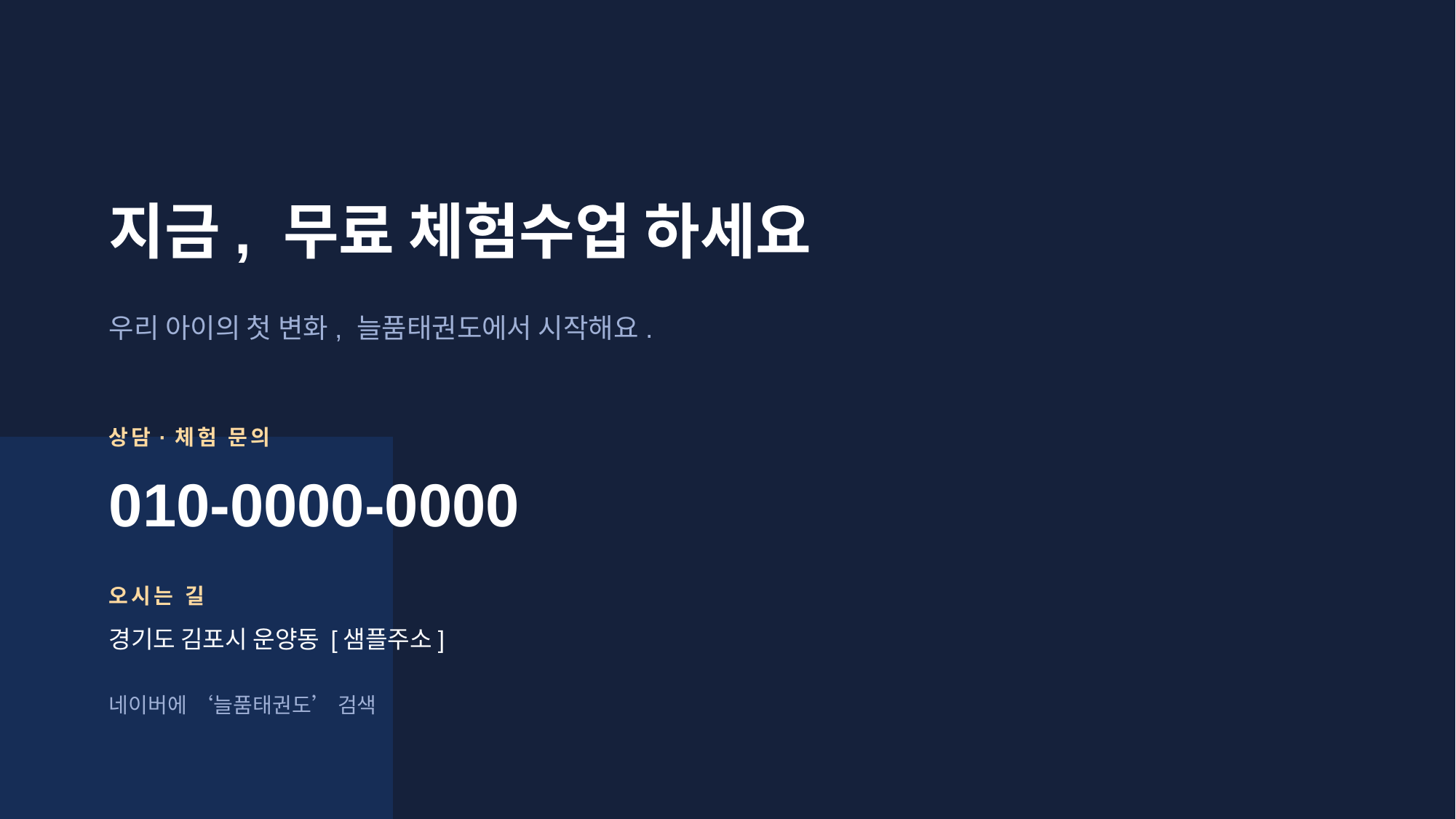

지금, 무료 체험수업 하세요
우리 아이의 첫 변화, 늘품태권도에서 시작해요.
상담·체험 문의

010-0000-0000
오시는 길
경기도 김포시 운양동 [샘플주소]
네이버에 ‘늘품태권도’ 검색